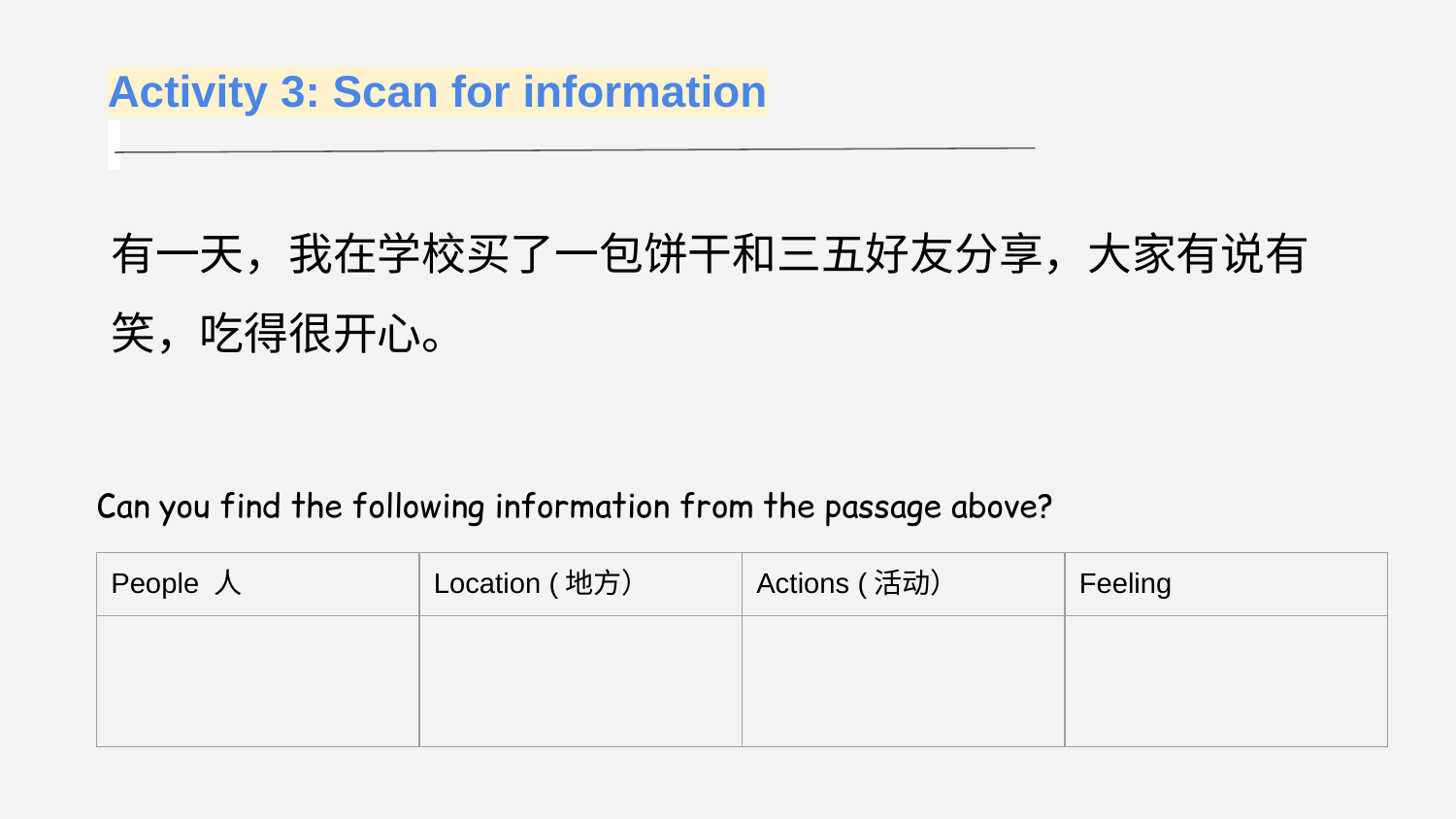

Activity 3: Scan for information

有一天，我在学校买了一包饼干和三五好友分享，大家有说有笑，吃得很开心。
Can you find the following information from the passage above?
| People 人 | Location (地方） | Actions (活动） | Feeling |
| --- | --- | --- | --- |
|  |  |  |  |